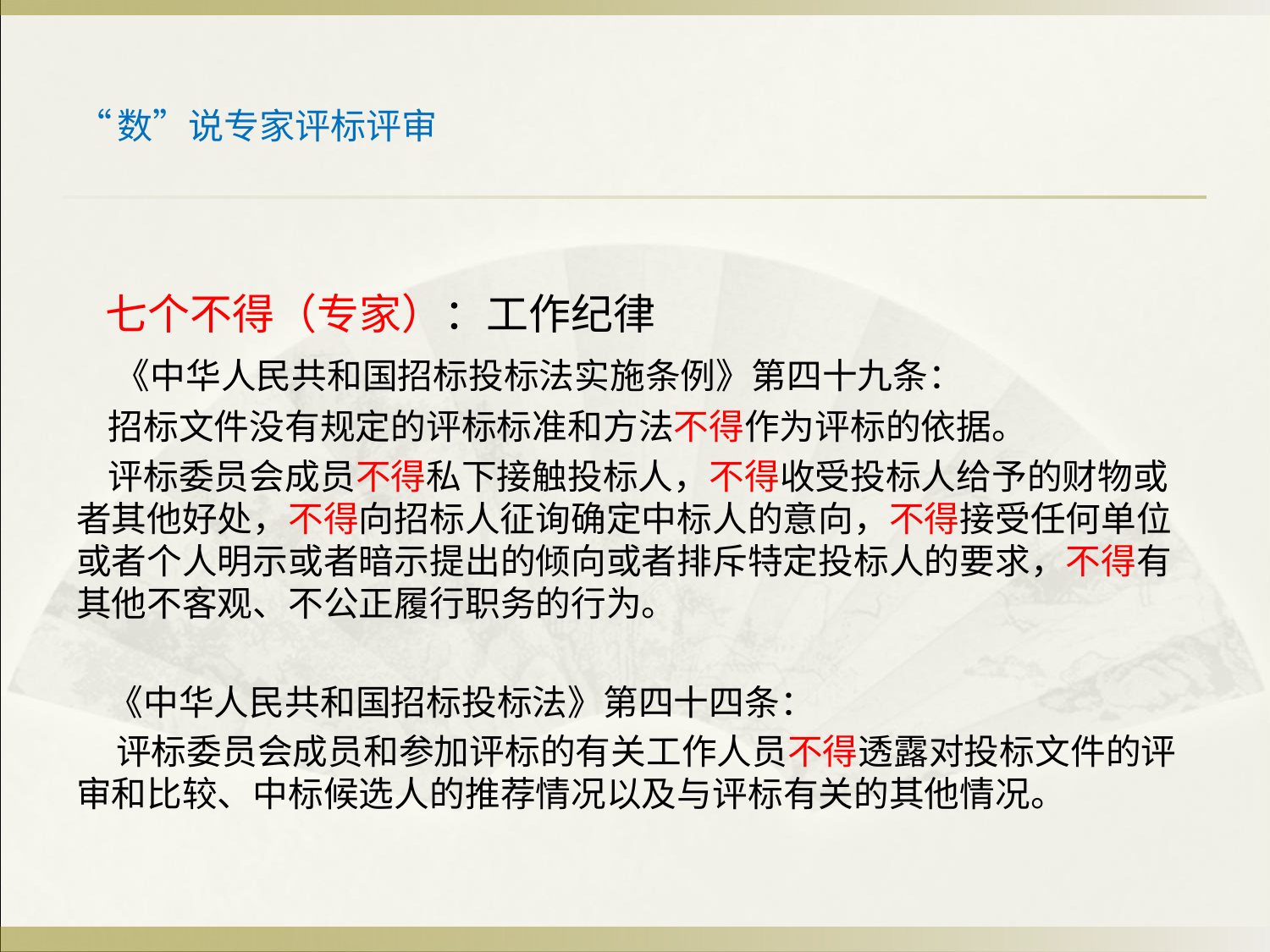

# “数”说专家评标评审

  七个不得（专家）：工作纪律
   《中华人民共和国招标投标法实施条例》第四十九条：
   招标文件没有规定的评标标准和方法不得作为评标的依据。
   评标委员会成员不得私下接触投标人，不得收受投标人给予的财物或者其他好处，不得向招标人征询确定中标人的意向，不得接受任何单位或者个人明示或者暗示提出的倾向或者排斥特定投标人的要求，不得有其他不客观、不公正履行职务的行为。

   《中华人民共和国招标投标法》第四十四条：
    评标委员会成员和参加评标的有关工作人员不得透露对投标文件的评审和比较、中标候选人的推荐情况以及与评标有关的其他情况。